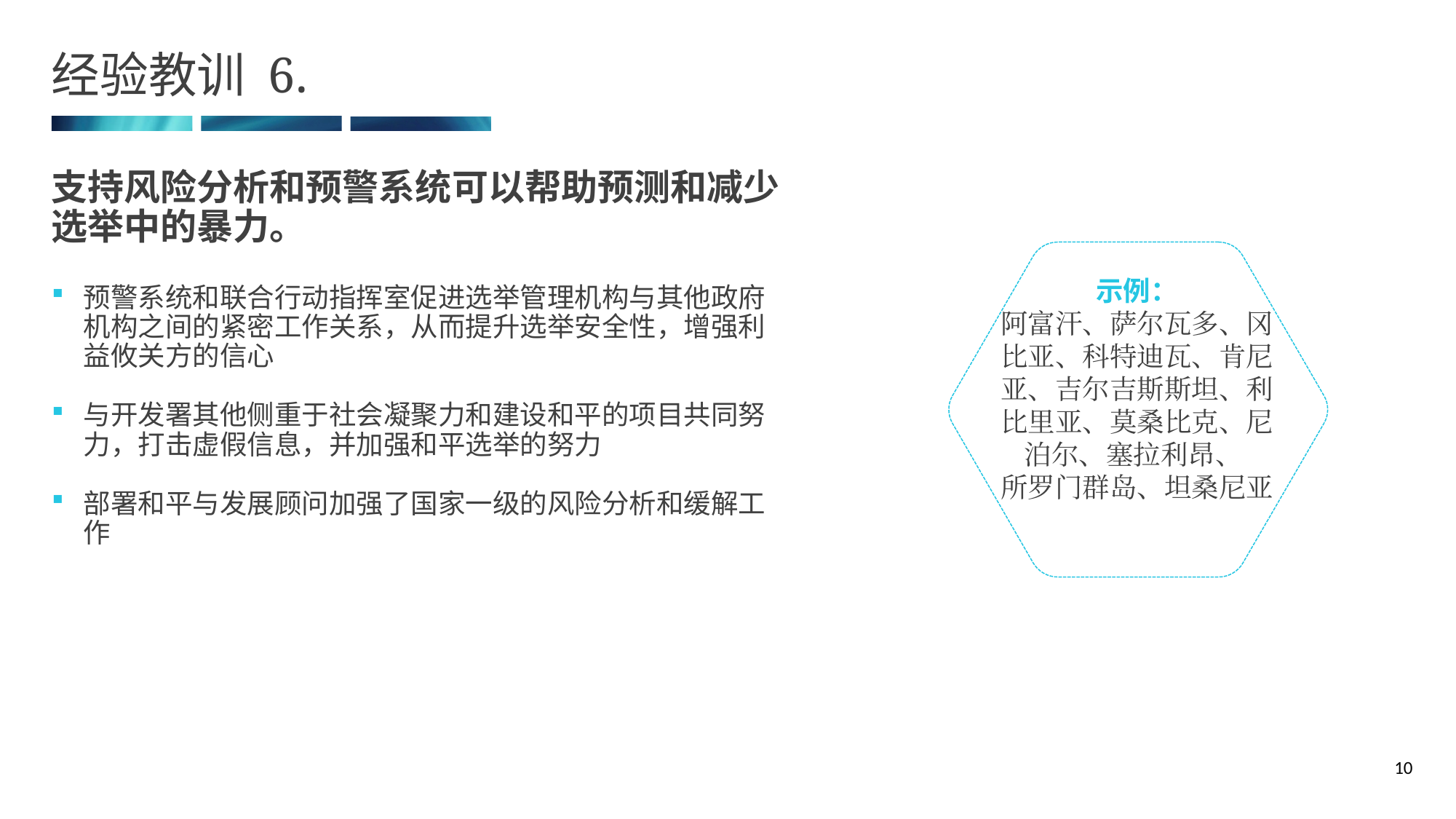

# 经验教训 6.
支持风险分析和预警系统可以帮助预测和减少选举中的暴力。

示例：
阿富汗、萨尔瓦多、冈比亚、科特迪瓦、肯尼亚、吉尔吉斯斯坦、利比里亚、莫桑比克、尼泊尔、塞拉利昂、
所罗门群岛、坦桑尼亚

预警系统和联合行动指挥室促进选举管理机构与其他政府机构之间的紧密工作关系，从而提升选举安全性，增强利益攸关方的信心

与开发署其他侧重于社会凝聚力和建设和平的项目共同努力，打击虚假信息，并加强和平选举的努力

部署和平与发展顾问加强了国家一级的风险分析和缓解工作